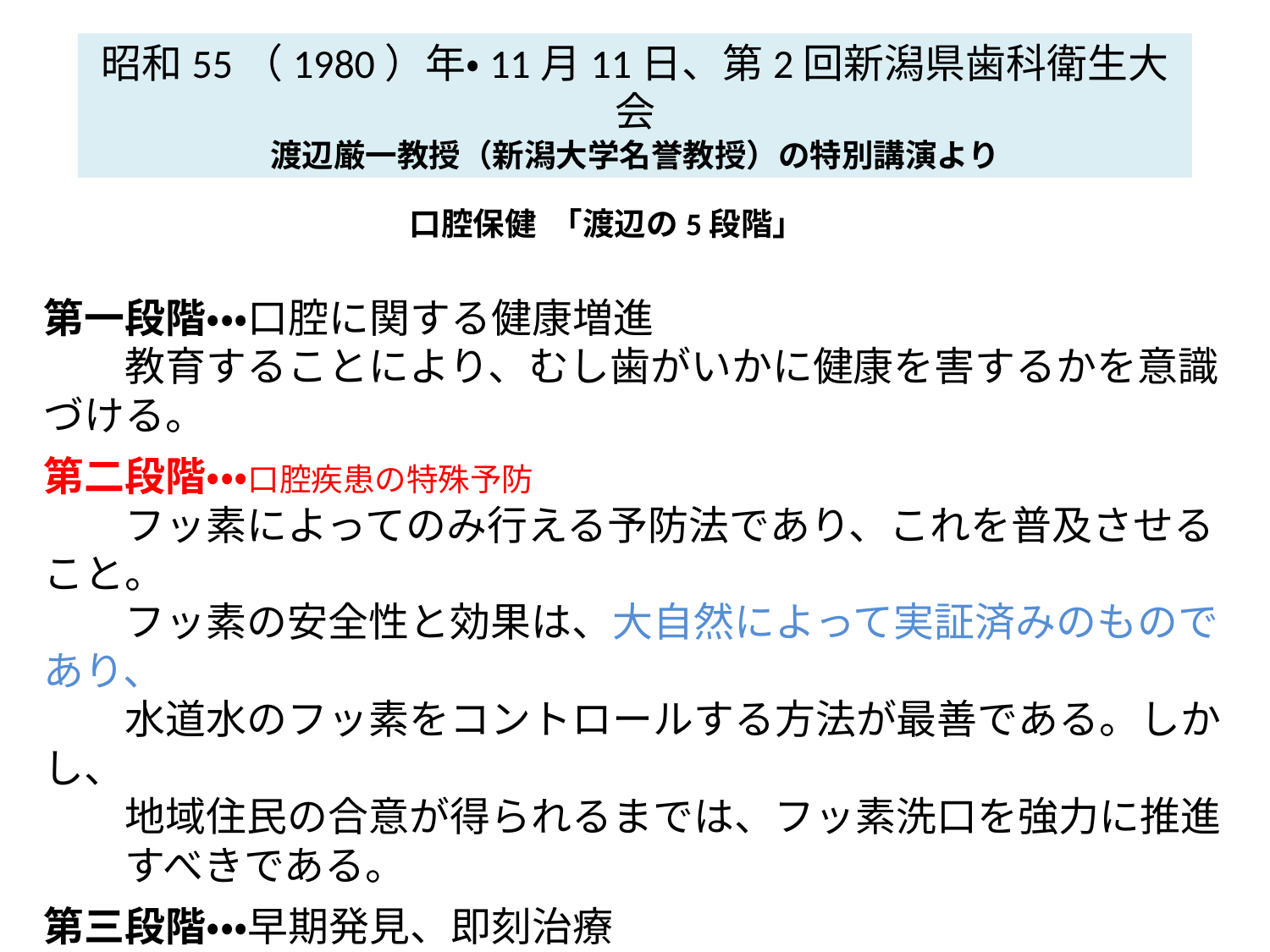

昭和55（1980）年・11月11日、第2回新潟県歯科衛生大会
渡辺厳一教授（新潟大学名誉教授）の特別講演より
　　　　　　　　　口腔保健  「渡辺の5段階」

第一段階・・・口腔に関する健康増進
　　教育することにより、むし歯がいかに健康を害するかを意識づける。

第二段階・・・口腔疾患の特殊予防
　　フッ素によってのみ行える予防法であり、これを普及させること。
　　フッ素の安全性と効果は、大自然によって実証済みのものであり、
　　水道水のフッ素をコントロールする方法が最善である。しかし、
　　地域住民の合意が得られるまでは、フッ素洗口を強力に推進
　　すべきである。

第三段階・・・早期発見、即刻治療

第四段階・・・重症化防止

第五段階・・・リハビリテーション